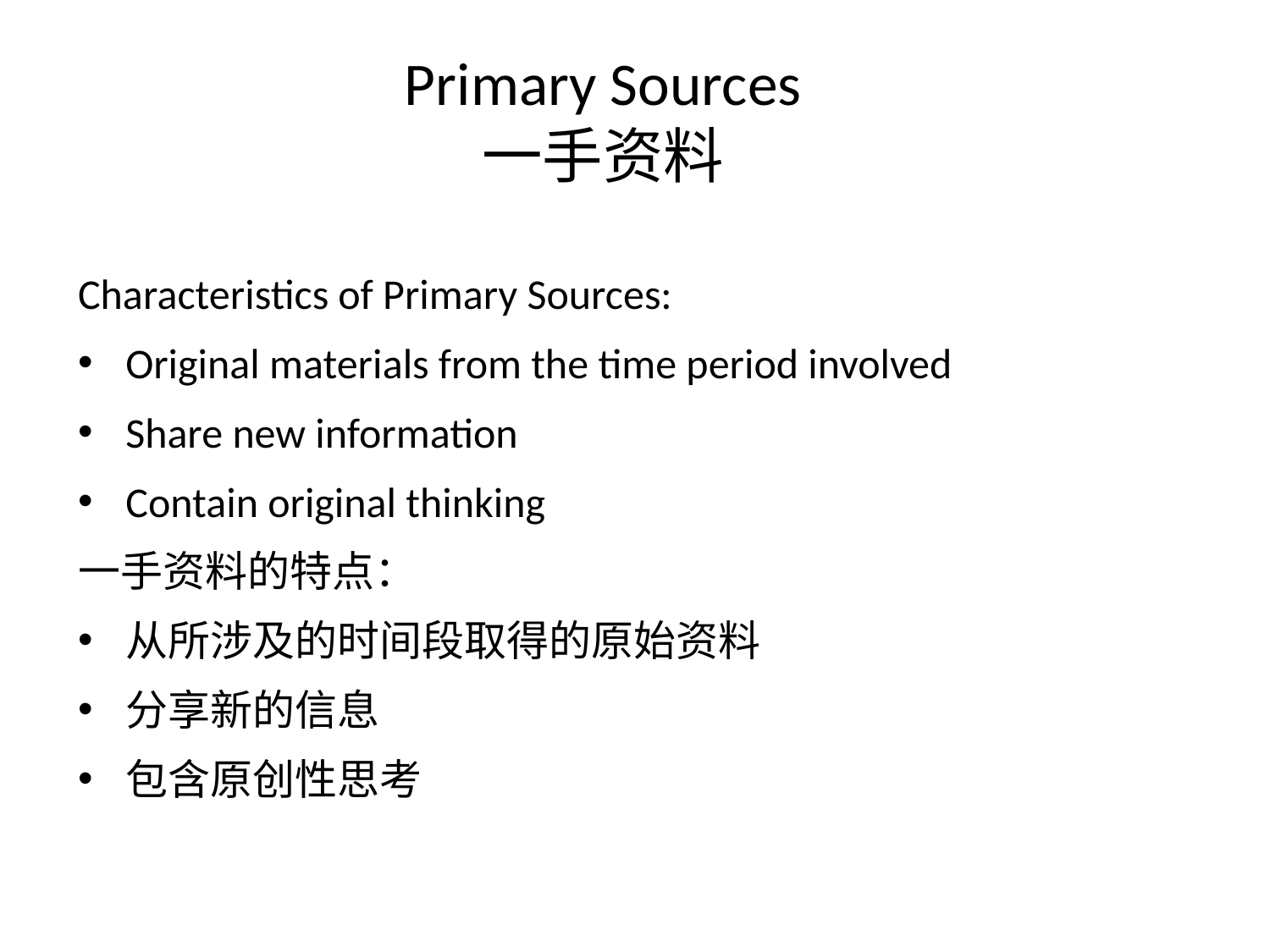

# Primary Sources 一手资料
Characteristics of Primary Sources:
Original materials from the time period involved
Share new information
Contain original thinking
一手资料的特点：
从所涉及的时间段取得的原始资料
分享新的信息
包含原创性思考